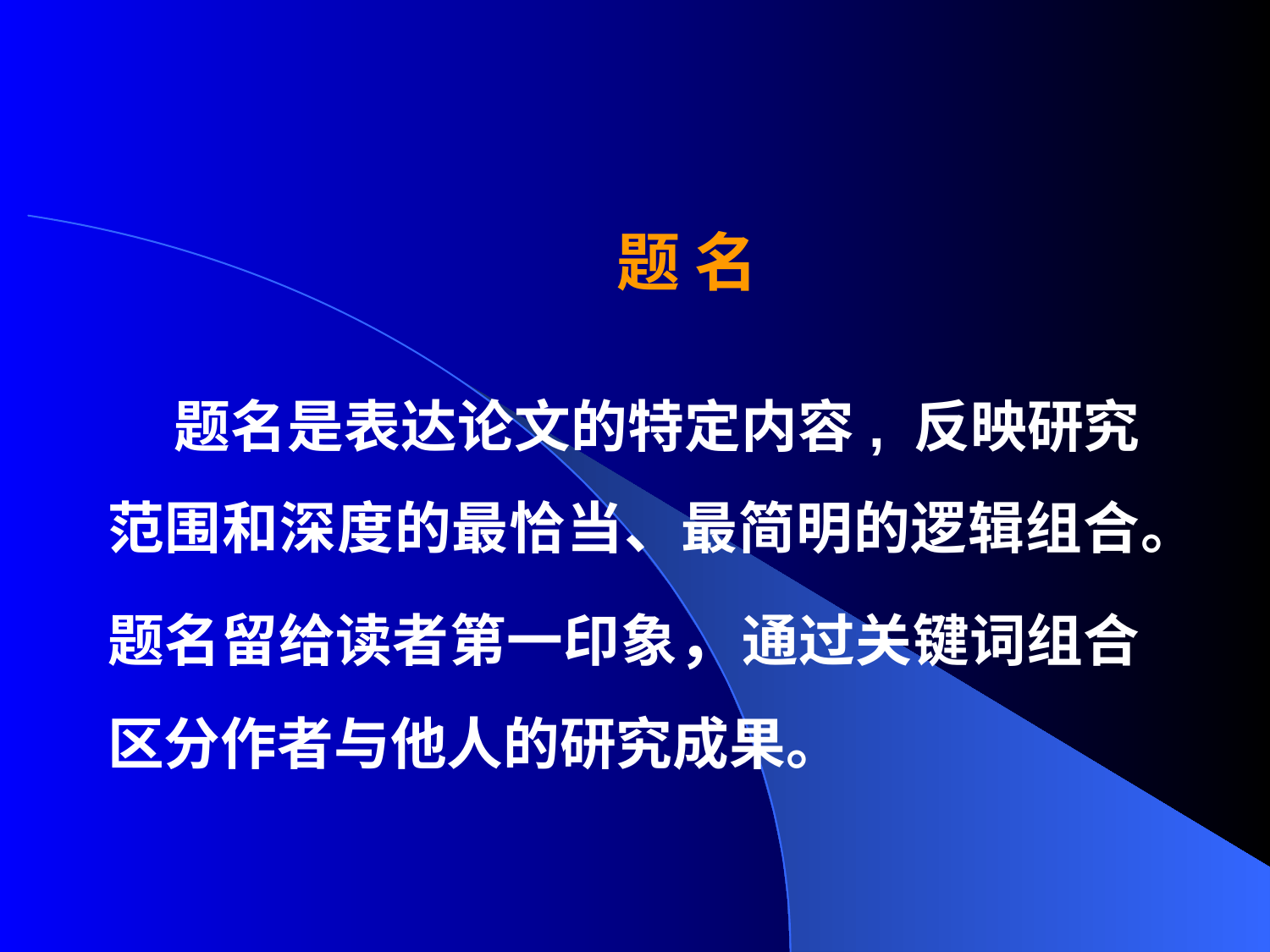

题 名

    题名是表达论文的特定内容, 反映研究范围和深度的最恰当、最简明的逻辑组合。题名留给读者第一印象，通过关键词组合区分作者与他人的研究成果。